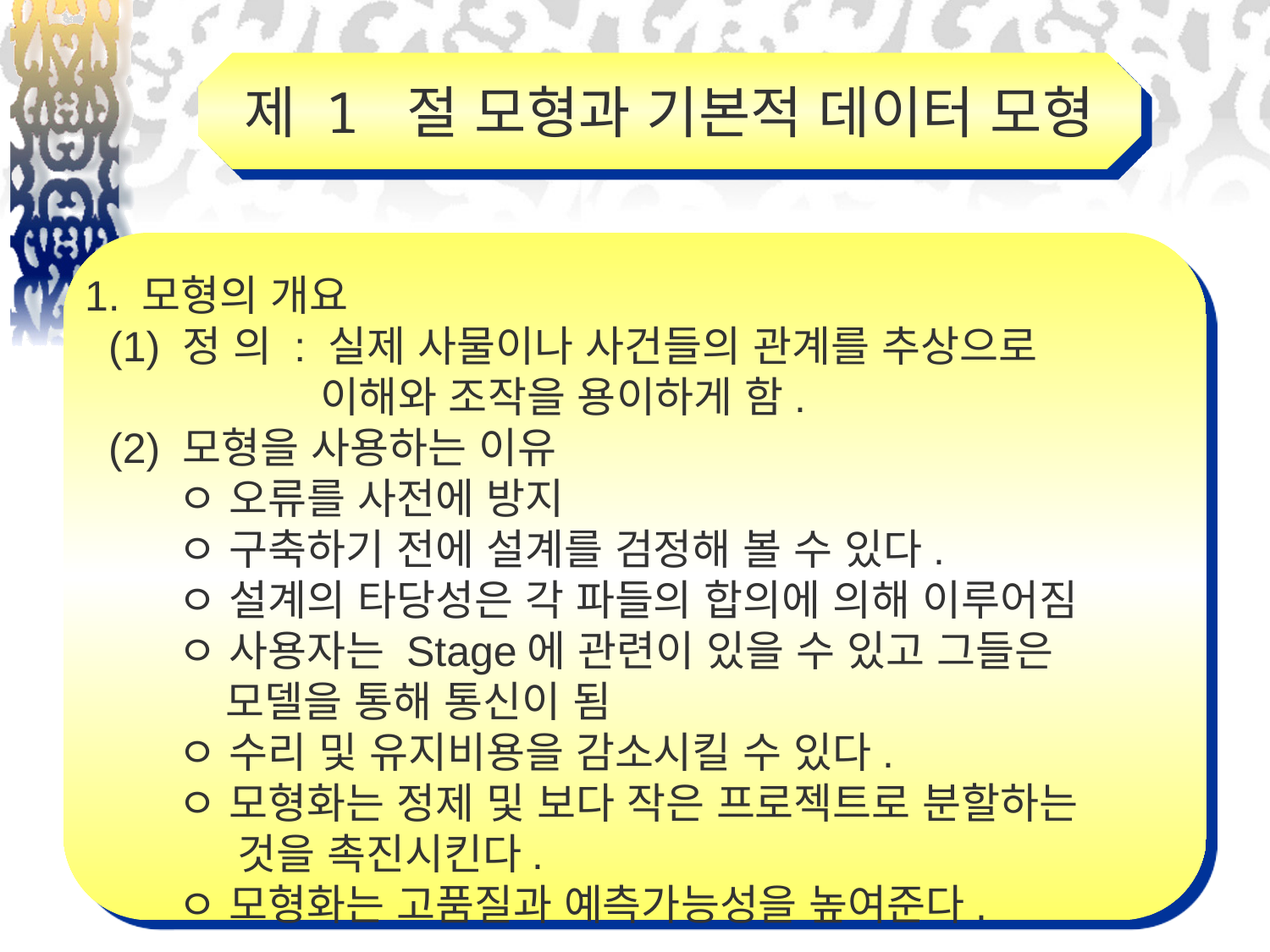

제 1 절 모형과 기본적 데이터 모형

1. 모형의 개요
  (1) 정 의 : 실제 사물이나 사건들의 관계를 추상으로
                   이해와 조작을 용이하게 함.
  (2) 모형을 사용하는 이유
       ㅇ 오류를 사전에 방지
       ㅇ 구축하기 전에 설계를 검정해 볼 수 있다.
       ㅇ 설계의 타당성은 각 파들의 합의에 의해 이루어짐
       ㅇ 사용자는 Stage에 관련이 있을 수 있고 그들은
           모델을 통해 통신이 됨
       ㅇ 수리 및 유지비용을 감소시킬 수 있다.
       ㅇ 모형화는 정제 및 보다 작은 프로젝트로 분할하는
            것을 촉진시킨다.
       ㅇ 모형화는 고품질과 예측가능성을 높여준다.